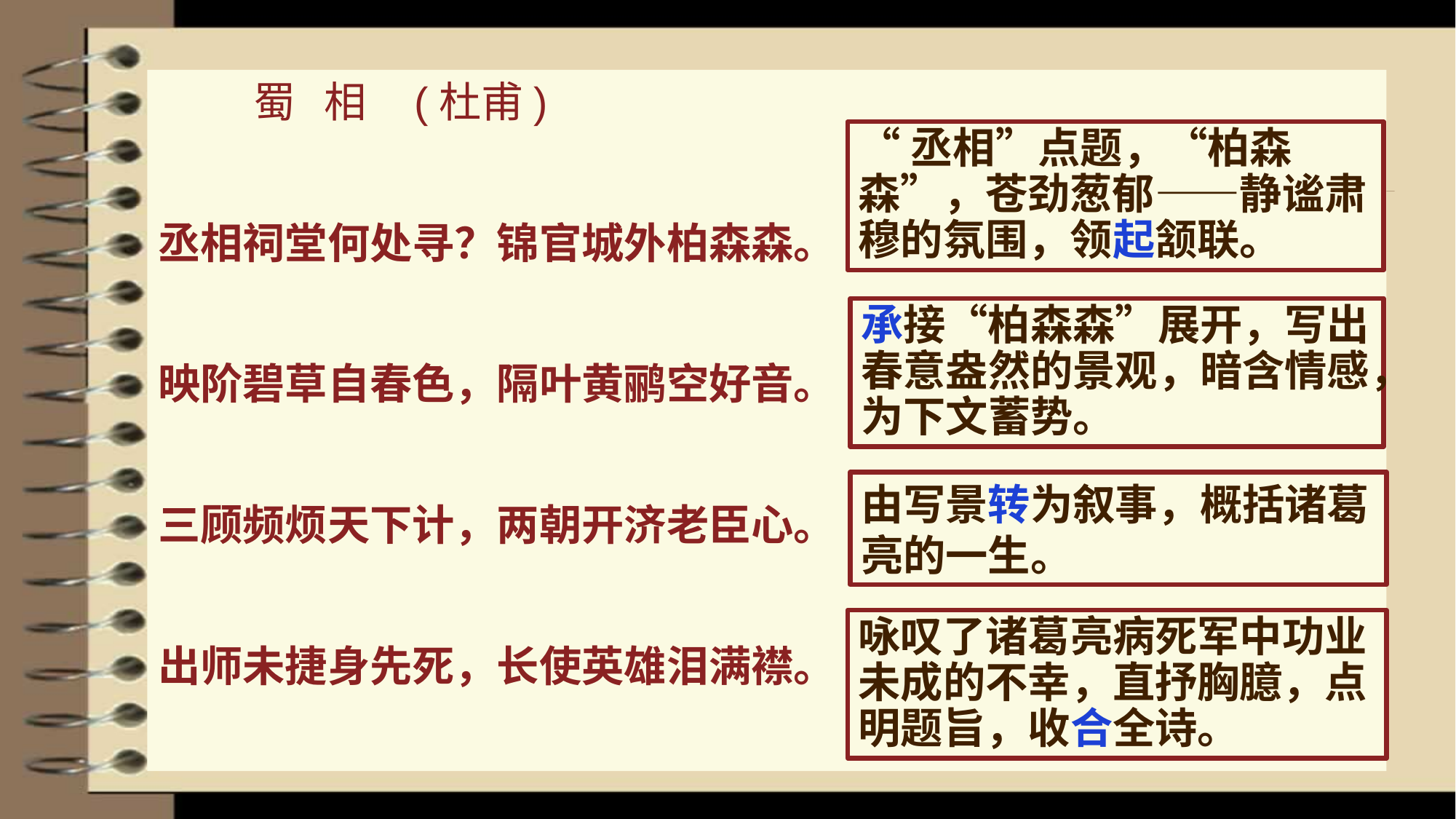

蜀   相    (杜甫)
丞相祠堂何处寻？锦官城外柏森森。
映阶碧草自春色，隔叶黄鹂空好音。
三顾频烦天下计，两朝开济老臣心。
出师未捷身先死，长使英雄泪满襟。
“丞相”点题，“柏森森”，苍劲葱郁——静谧肃穆的氛围，领起颔联。
承接“柏森森”展开，写出春意盎然的景观，暗含情感，为下文蓄势。
由写景转为叙事，概括诸葛亮的一生。
咏叹了诸葛亮病死军中功业未成的不幸，直抒胸臆，点明题旨，收合全诗。